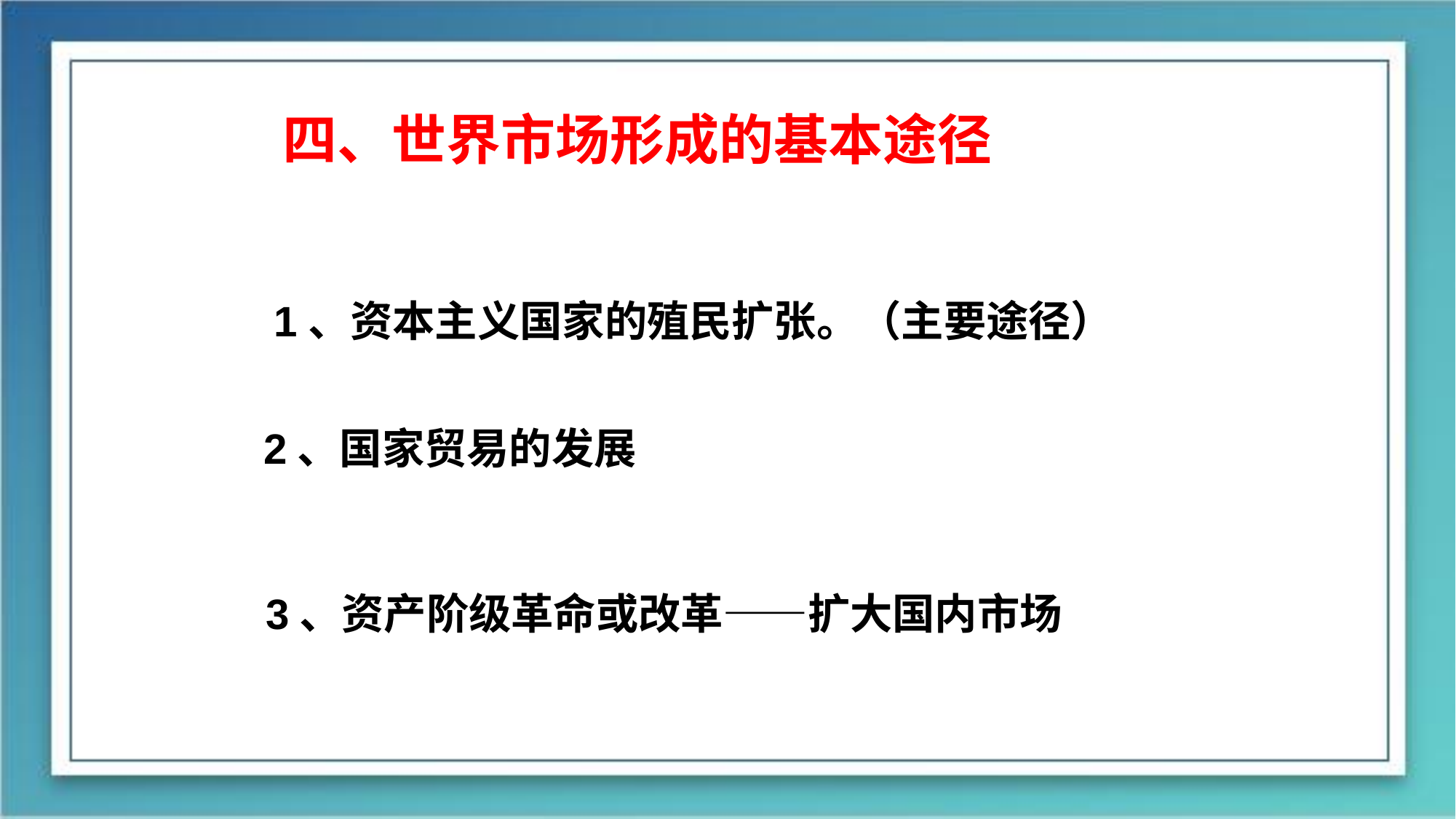

四、世界市场形成的基本途径
1、资本主义国家的殖民扩张。（主要途径）
2、国家贸易的发展
3、资产阶级革命或改革——扩大国内市场